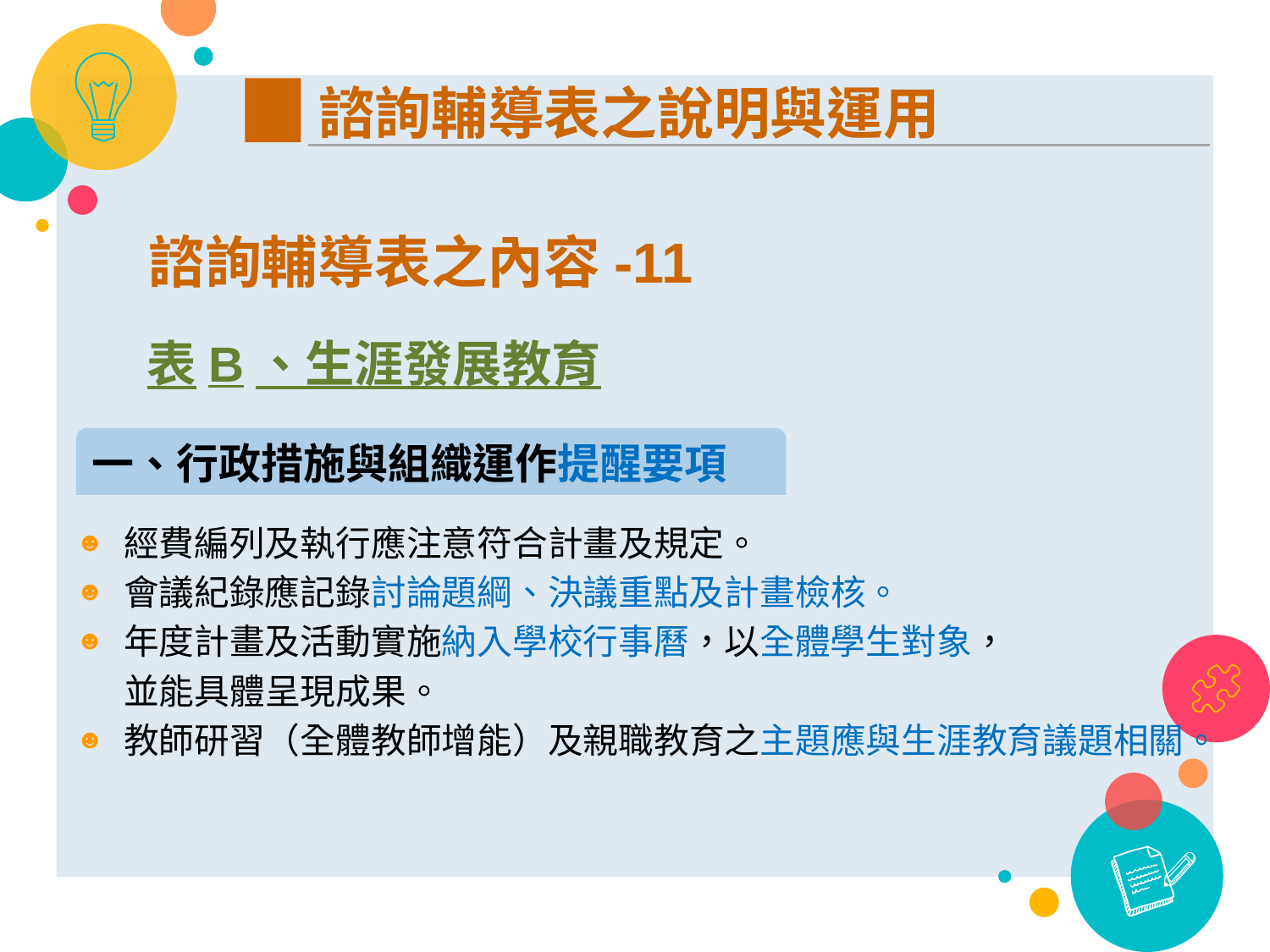

諮詢輔導表之說明與運用

諮詢輔導表之內容-11
表B、生涯發展教育
一、行政措施與組織運作提醒要項

經費編列及執行應注意符合計畫及規定。
會議紀錄應記錄討論題綱、決議重點及計畫檢核。
年度計畫及活動實施納入學校行事曆，以全體學生對象，
     並能具體呈現成果。
教師研習（全體教師增能）及親職教育之主題應與生涯教育議題相關。